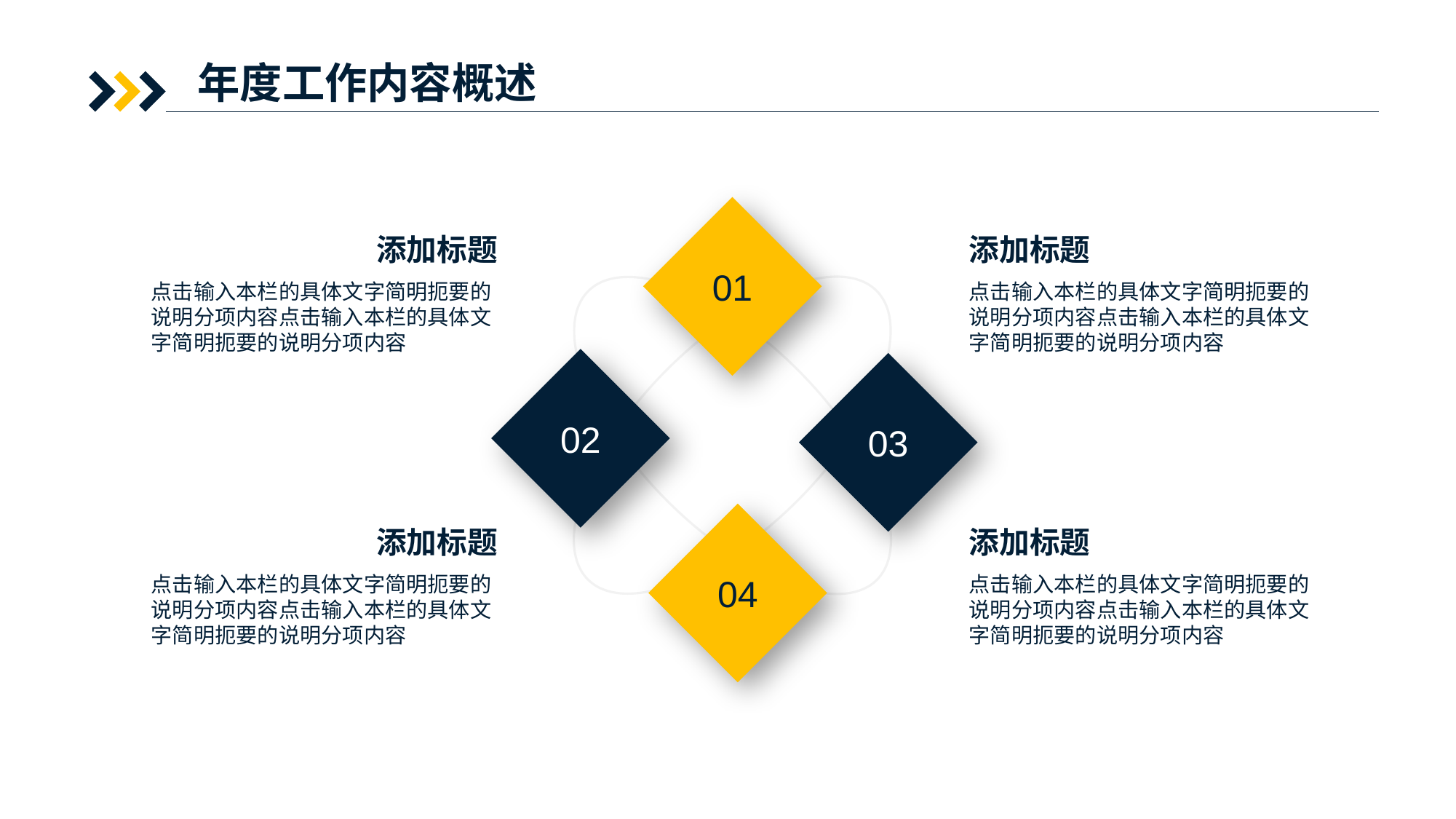

年度工作内容概述

01
添加标题
添加标题
点击输入本栏的具体文字简明扼要的说明分项内容点击输入本栏的具体文字简明扼要的说明分项内容
点击输入本栏的具体文字简明扼要的说明分项内容点击输入本栏的具体文字简明扼要的说明分项内容

02
03
04
添加标题
添加标题
点击输入本栏的具体文字简明扼要的说明分项内容点击输入本栏的具体文字简明扼要的说明分项内容
点击输入本栏的具体文字简明扼要的说明分项内容点击输入本栏的具体文字简明扼要的说明分项内容